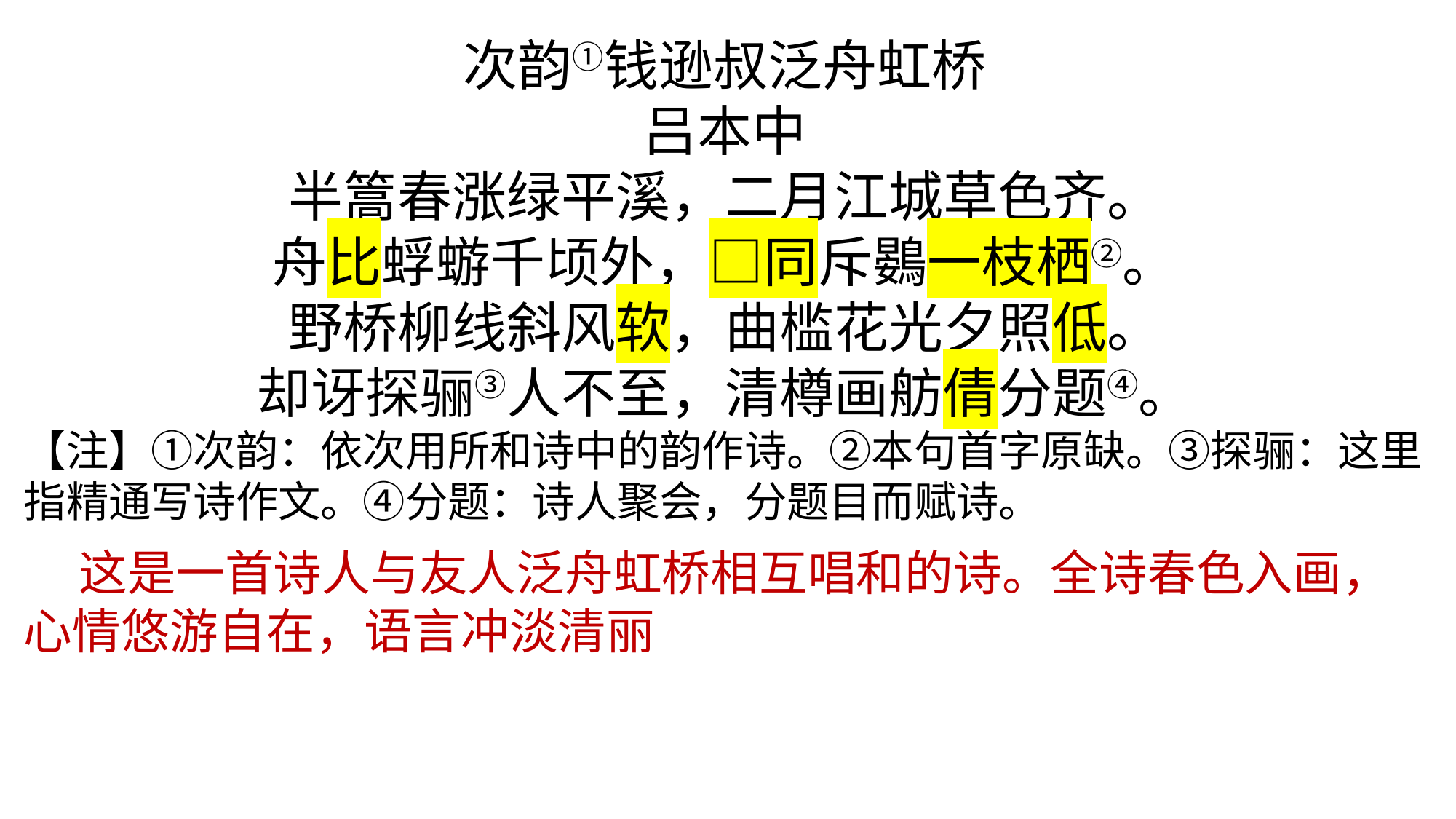

次韵①钱逊叔泛舟虹桥
吕本中
半篙春涨绿平溪，二月江城草色齐。
舟比蜉蝣千顷外，□同斥鷃一枝栖②。
野桥柳线斜风软，曲槛花光夕照低。
却讶探骊③人不至，清樽画舫倩分题④。
【注】①次韵：依次用所和诗中的韵作诗。②本句首字原缺。③探骊：这里指精通写诗作文。④分题：诗人聚会，分题目而赋诗。

    这是一首诗人与友人泛舟虹桥相互唱和的诗。全诗春色入画，心情悠游自在，语言冲淡清丽